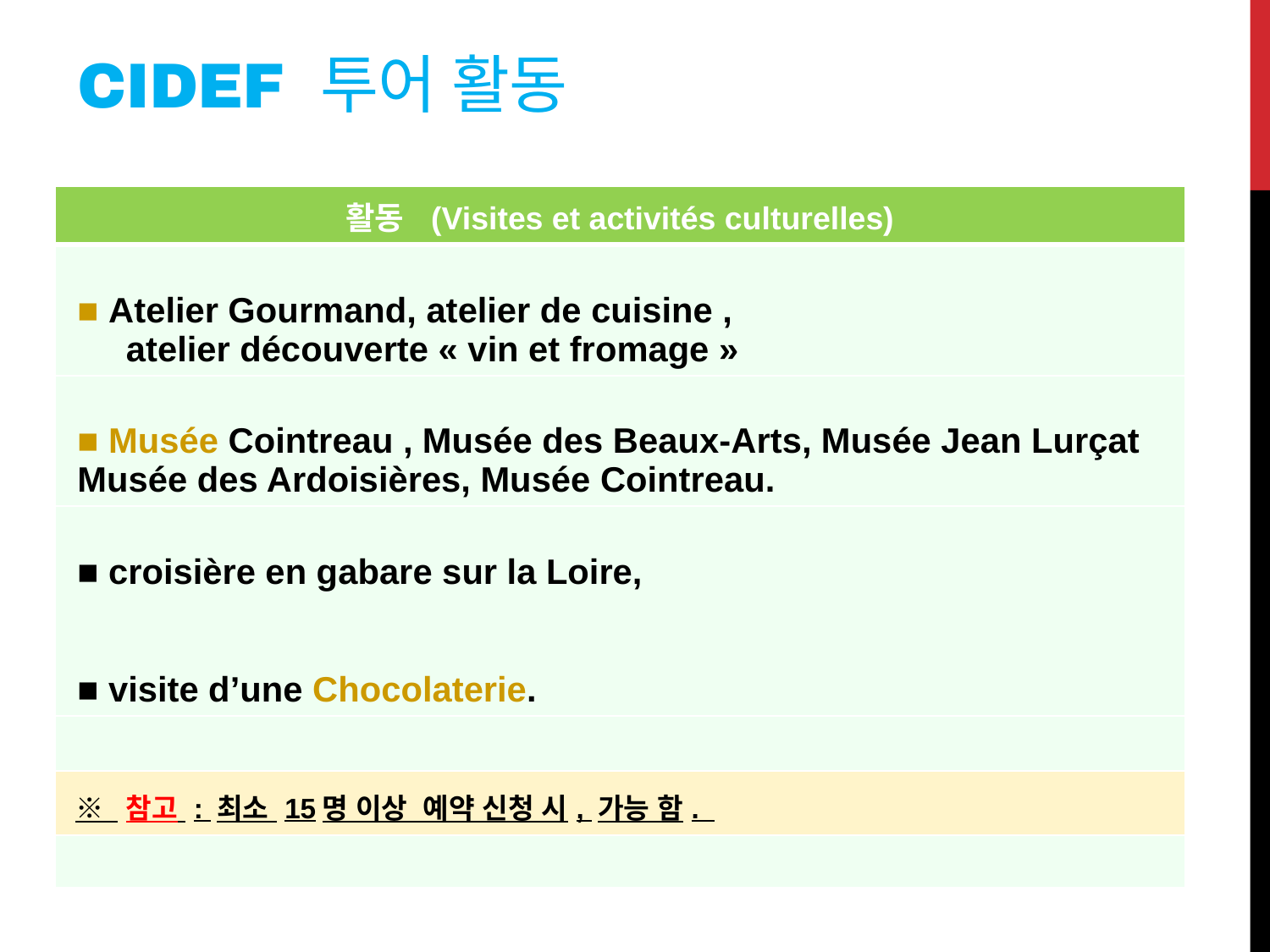

# Cidef 투어 활동
| 활동 (Visites et activités culturelles) |
| --- |
| ■ Atelier Gourmand, atelier de cuisine , atelier découverte « vin et fromage » |
| ■ Musée Cointreau , Musée des Beaux-Arts, Musée Jean Lurçat Musée des Ardoisières, Musée Cointreau. |
| ■ croisière en gabare sur la Loire, ■ visite d’une Chocolaterie. |
|  |
| ※ 참고 : 최소 15명 이상 예약 신청 시, 가능 함. |
|  |